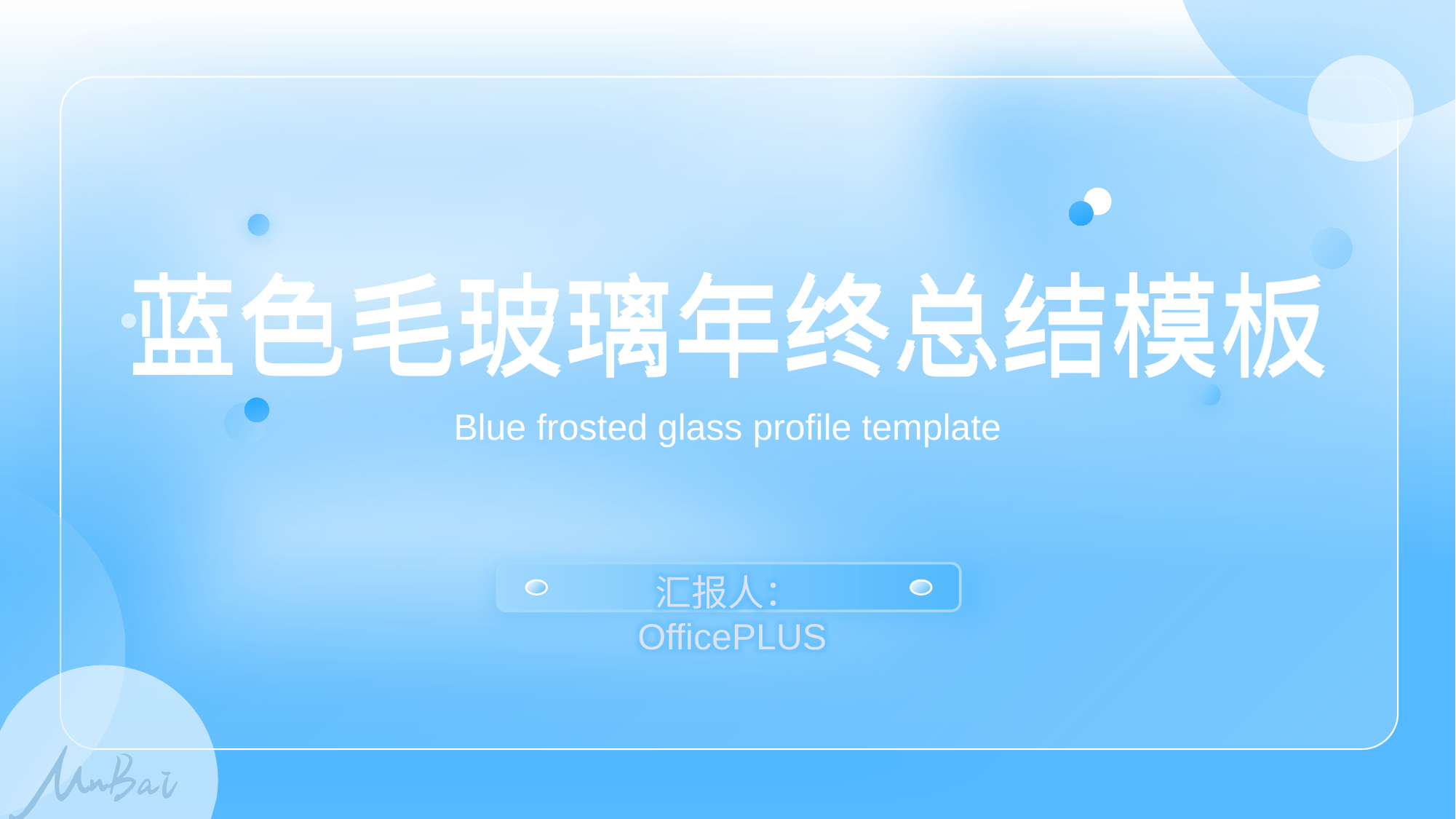

蓝色毛玻璃年终总结模板
蓝色毛玻璃年终总结模板
Blue frosted glass profile template

汇报人：OfficePLUS